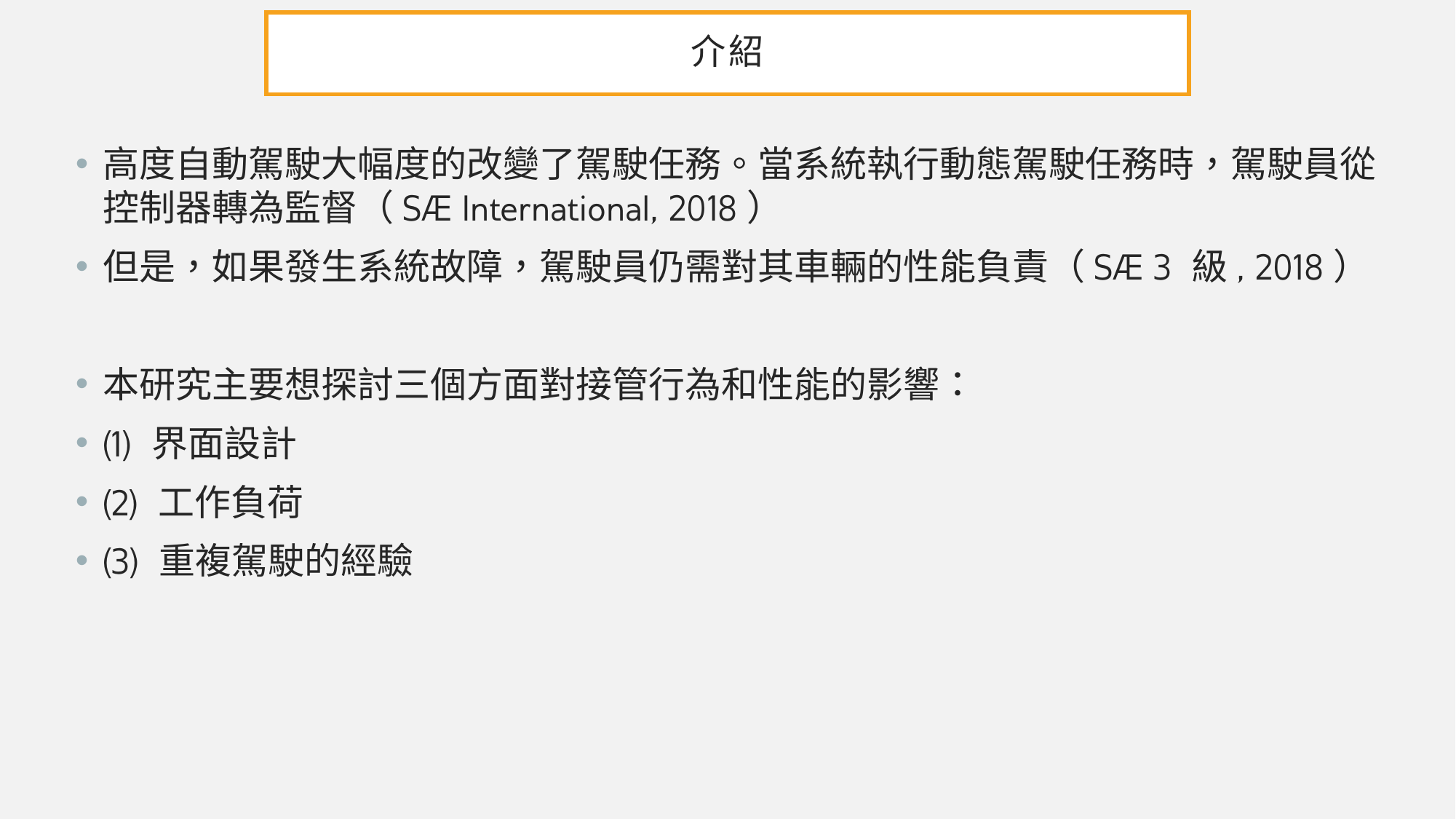

# 介紹
高度自動駕駛大幅度的改變了駕駛任務。當系統執行動態駕駛任務時，駕駛員從控制器轉為監督（SAE International, 2018）
但是，如果發生系統故障，駕駛員仍需對其車輛的性能負責（SAE 3 級, 2018）

本研究主要想探討三個方面對接管行為和性能的影響：
(1) 界面設計
(2) 工作負荷
(3) 重複駕駛的經驗